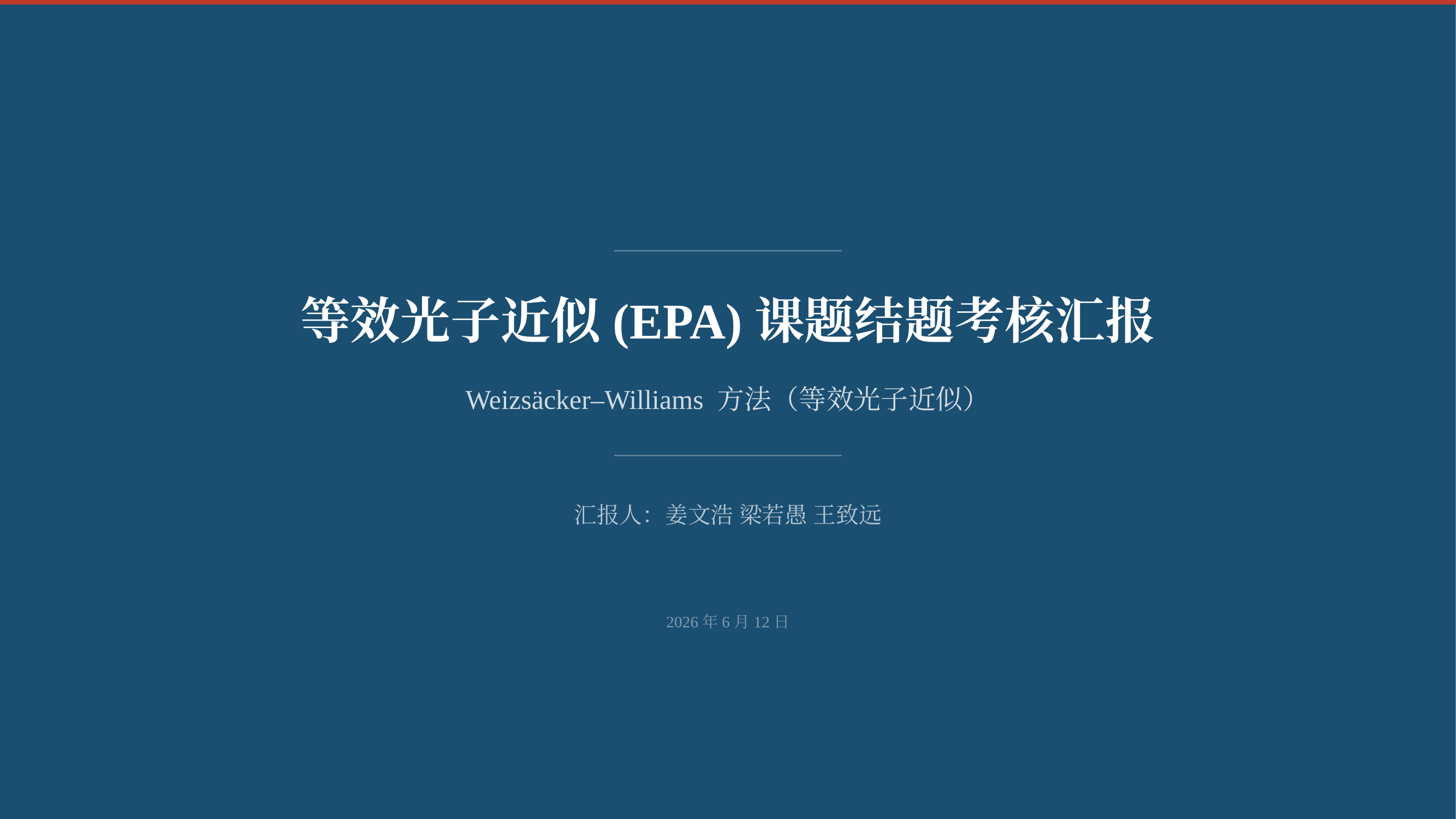

等效光子近似(EPA)课题结题考核汇报
Weizsäcker–Williams 方法（等效光子近似）

汇报人：姜文浩 梁若愚 王致远
2026年6月12日